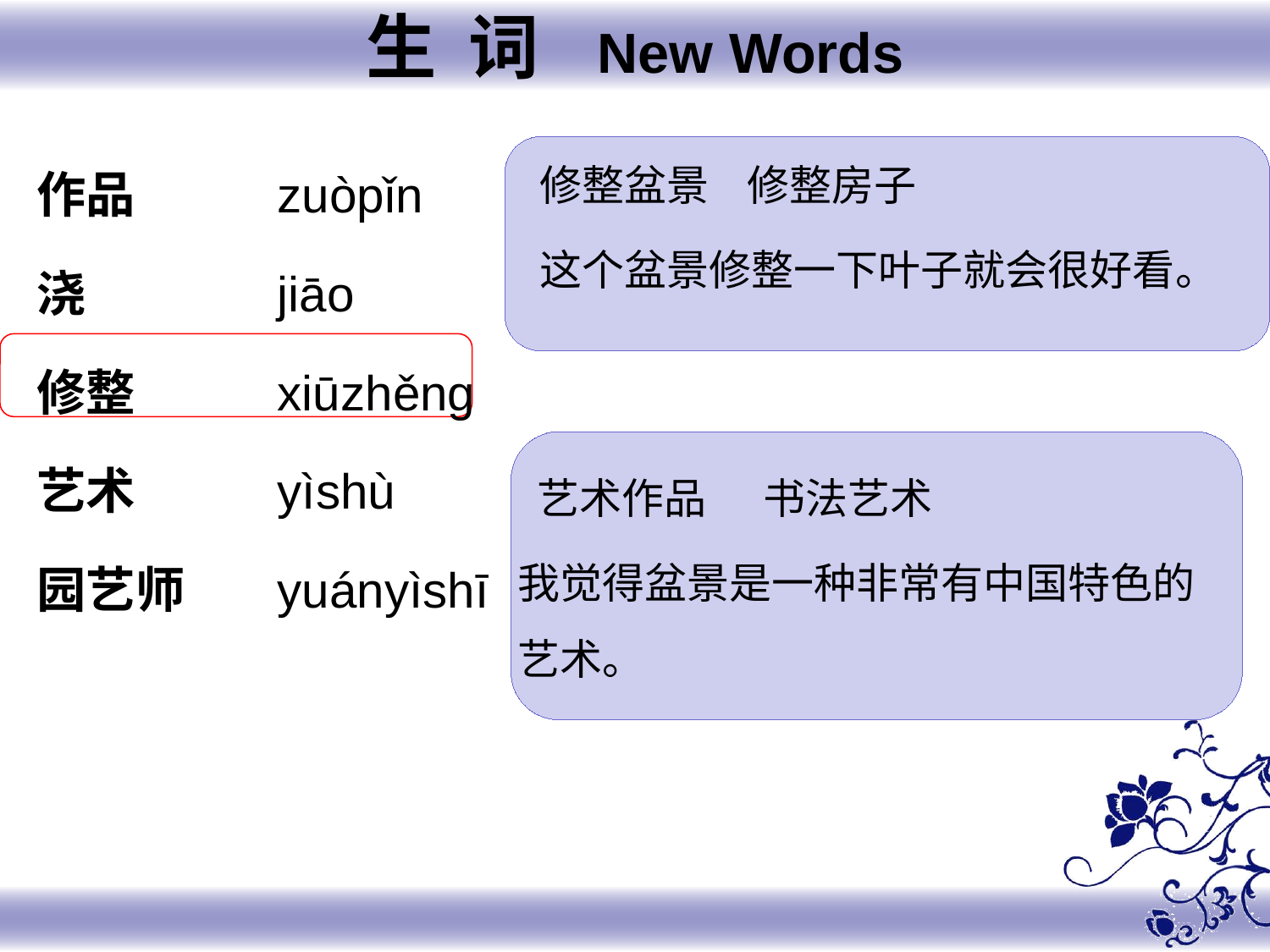

生  词   New Words
修整盆景    修整房子
这个盆景修整一下叶子就会很好看。

zuòpǐn
jiāo
xiūzhěng
yìshù
yuányìshī
作品
浇
修整
艺术
园艺师

 艺术作品      书法艺术
我觉得盆景是一种非常有中国特色的艺术。